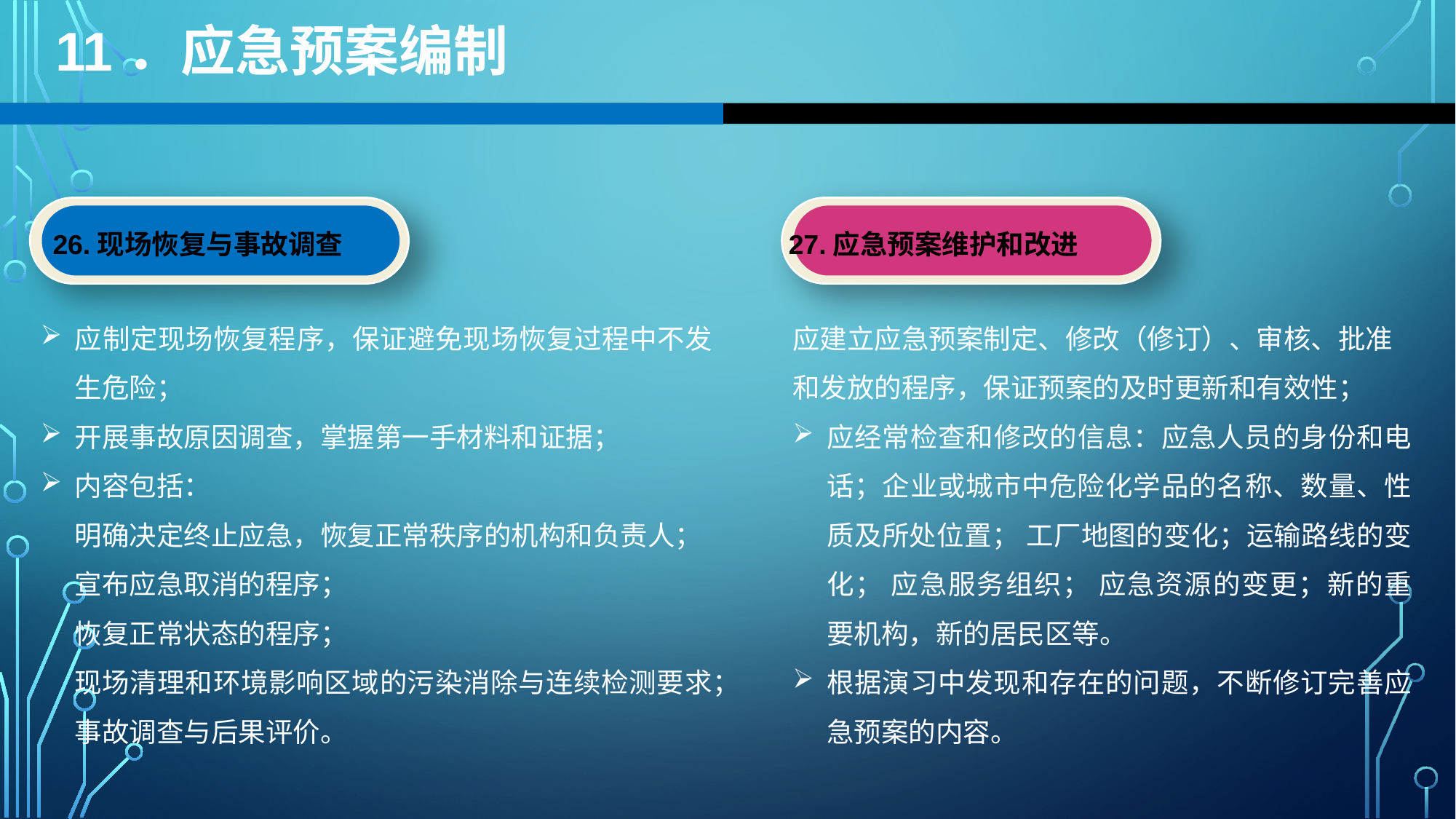

11．应急预案编制

26.现场恢复与事故调查
27.应急预案维护和改进
应制定现场恢复程序，保证避免现场恢复过程中不发生危险；
开展事故原因调查，掌握第一手材料和证据；
内容包括：
明确决定终止应急，恢复正常秩序的机构和负责人；
宣布应急取消的程序；
恢复正常状态的程序；
现场清理和环境影响区域的污染消除与连续检测要求；
事故调查与后果评价。
应建立应急预案制定、修改（修订）、审核、批准和发放的程序，保证预案的及时更新和有效性；
应经常检查和修改的信息：应急人员的身份和电话；企业或城市中危险化学品的名称、数量、性质及所处位置； 工厂地图的变化；运输路线的变化； 应急服务组织； 应急资源的变更；新的重要机构，新的居民区等。
根据演习中发现和存在的问题，不断修订完善应急预案的内容。